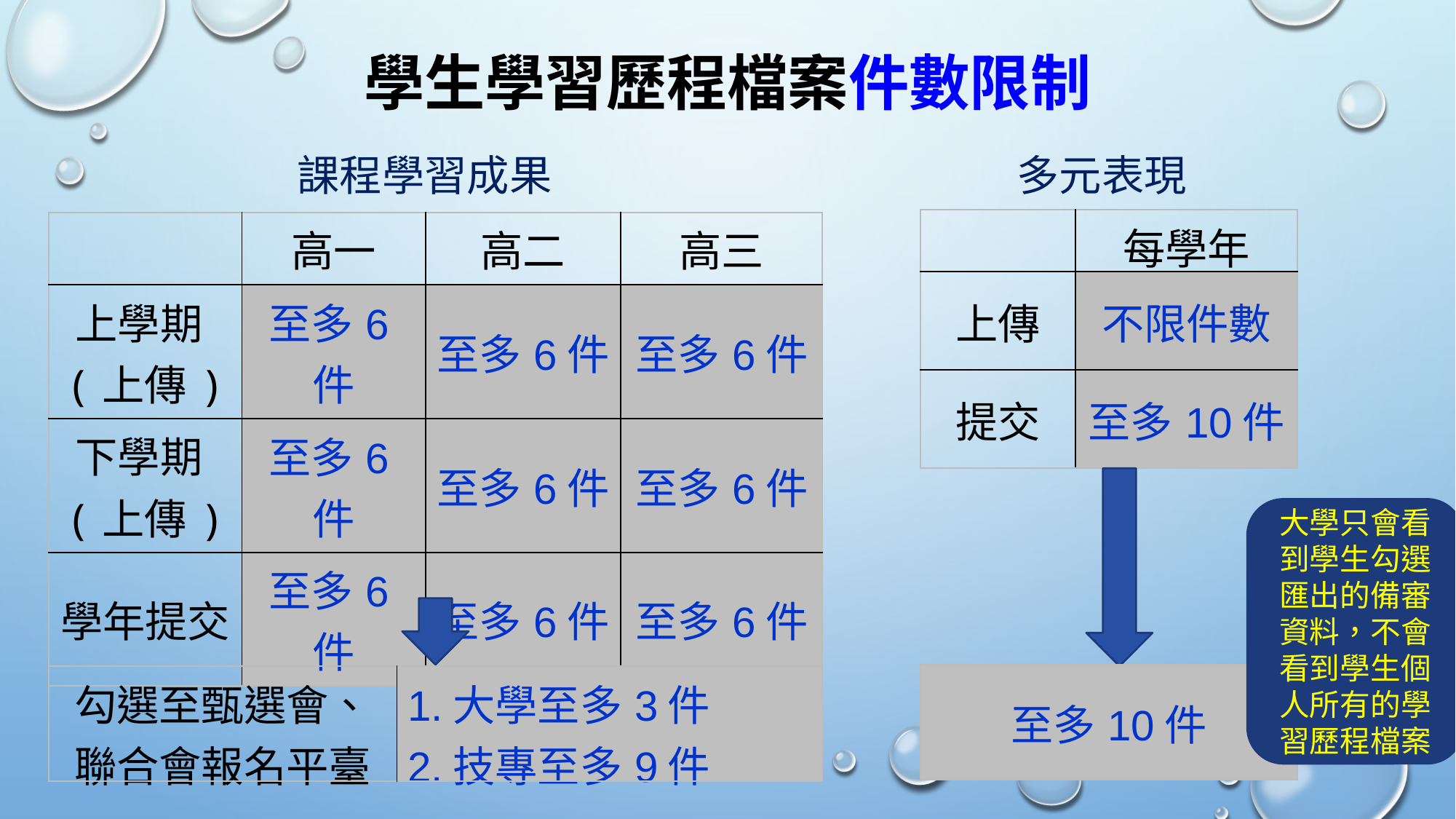

# 學生學習歷程檔案件數限制
課程學習成果
多元表現
|  | 每學年 |
| --- | --- |
| 上傳 | 不限件數 |
| 提交 | 至多10件 |
|  | 高一 | 高二 | 高三 |
| --- | --- | --- | --- |
| 上學期(上傳) | 至多6件 | 至多6件 | 至多6件 |
| 下學期(上傳) | 至多6件 | 至多6件 | 至多6件 |
| 學年提交 | 至多6件 | 至多6件 | 至多6件 |
大學只會看到學生勾選匯出的備審資料，不會看到學生個人所有的學習歷程檔案

| 至多10件 |
| --- |
| 勾選至甄選會、聯合會報名平臺 | 1.大學至多3件 2.技專至多9件 |
| --- | --- |